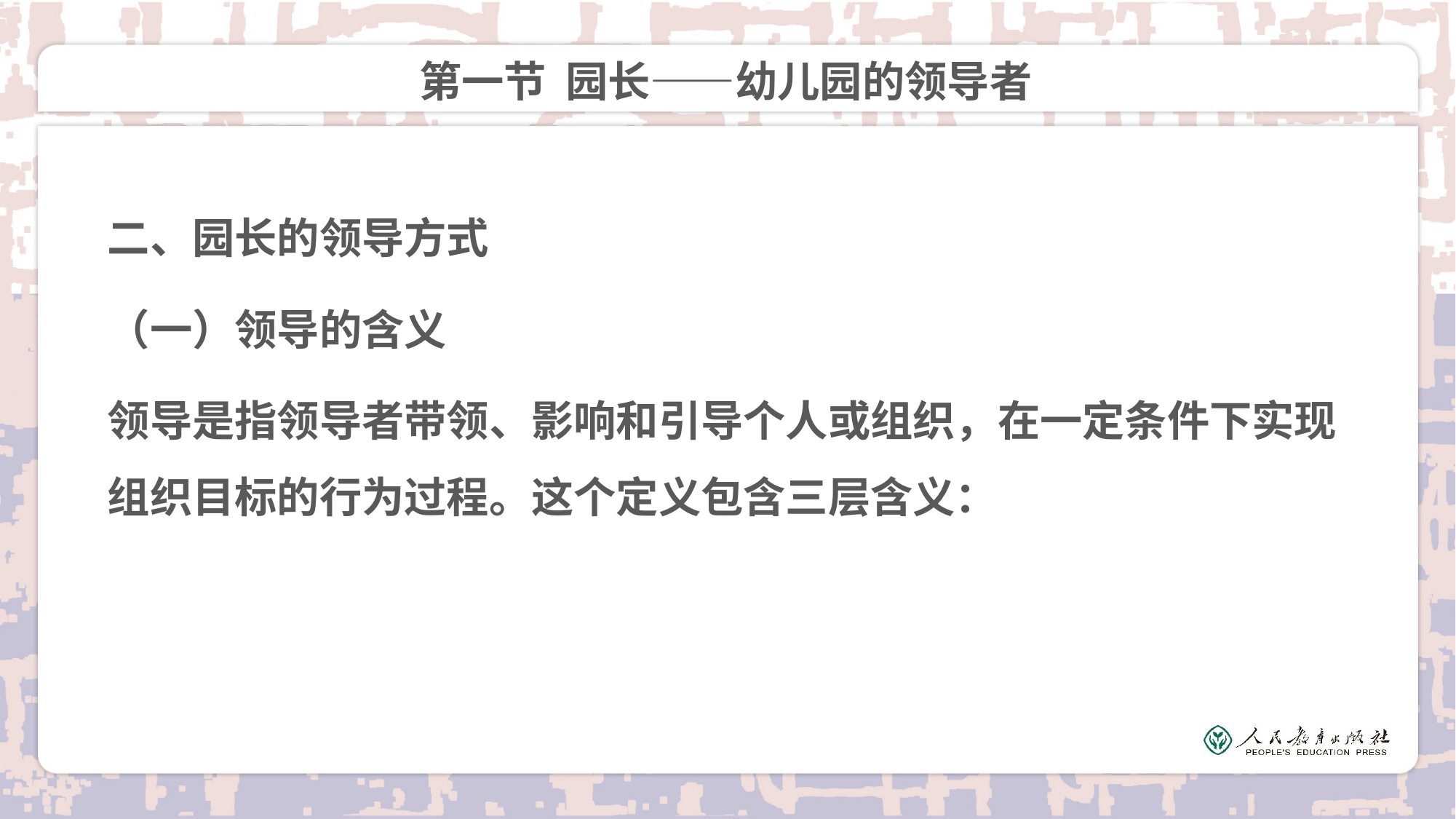

# 第一节  园长——幼儿园的领导者
二、园长的领导方式
（一）领导的含义
领导是指领导者带领、影响和引导个人或组织，在一定条件下实现组织目标的行为过程。这个定义包含三层含义：